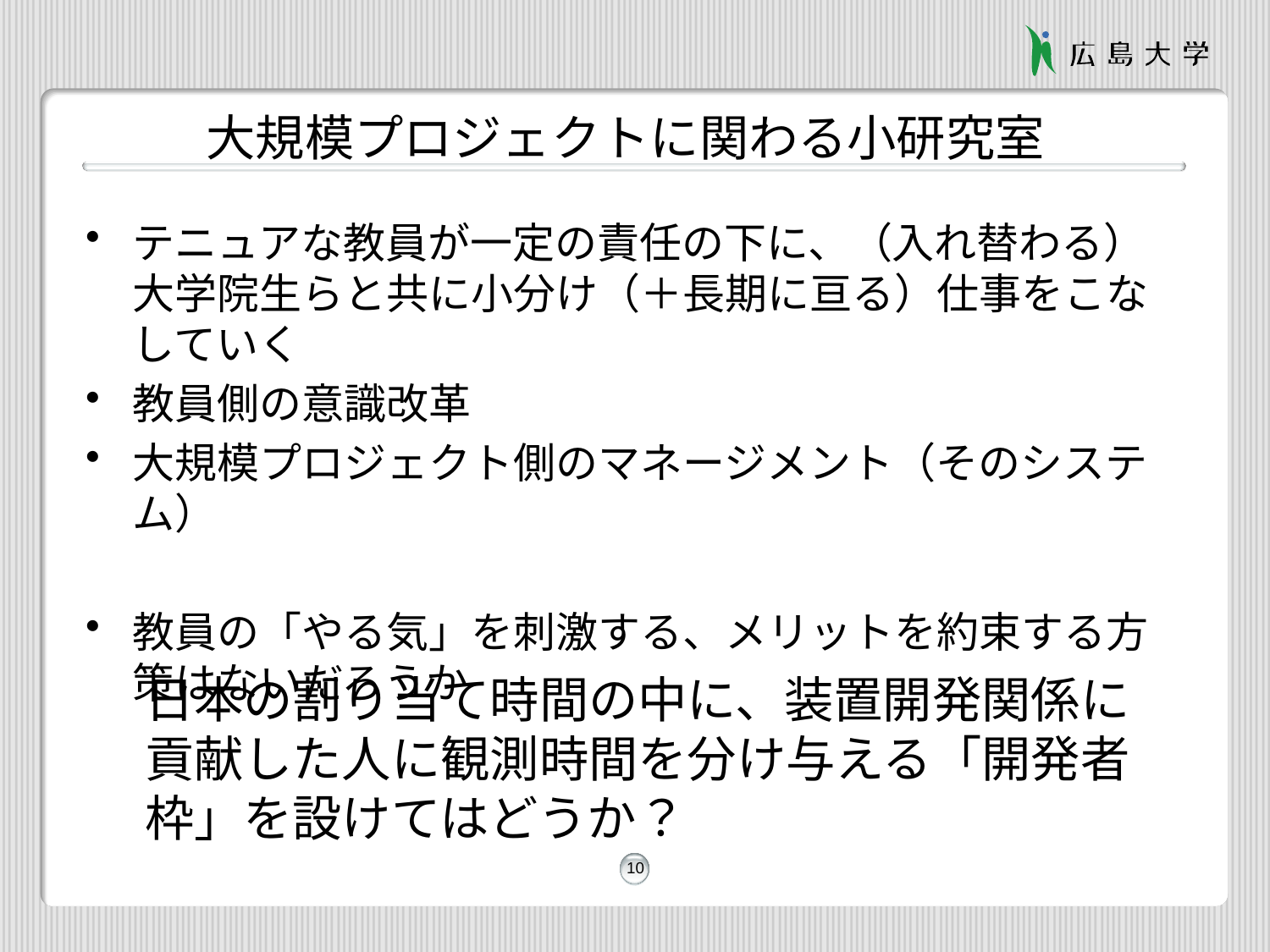

# 大規模プロジェクトに関わる小研究室
テニュアな教員が一定の責任の下に、（入れ替わる）大学院生らと共に小分け（＋長期に亘る）仕事をこなしていく
教員側の意識改革
大規模プロジェクト側のマネージメント（そのシステム）

教員の「やる気」を刺激する、メリットを約束する方策はないだろうか

日本の割り当て時間の中に、装置開発関係に貢献した人に観測時間を分け与える「開発者枠」を設けてはどうか？